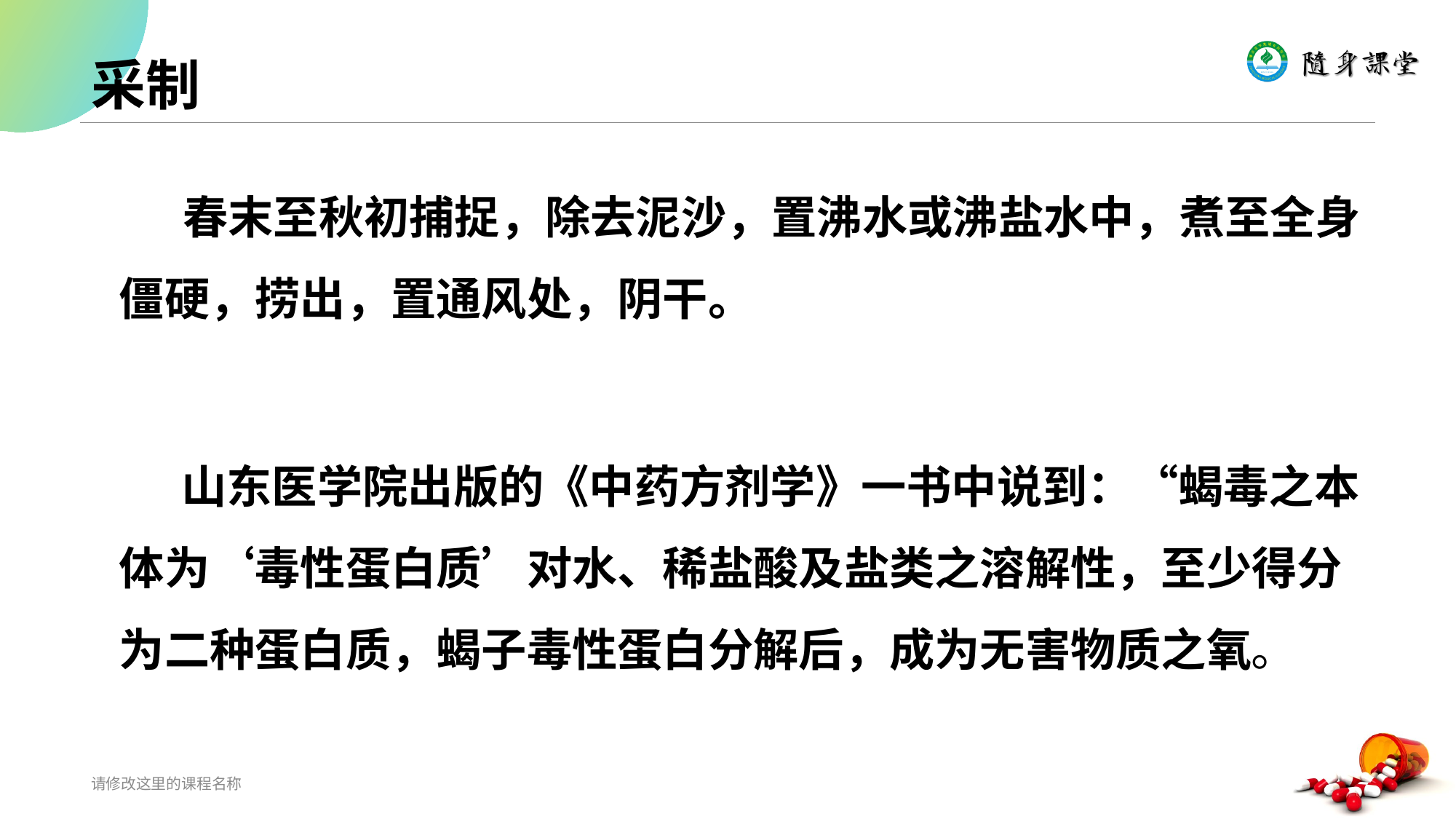

# 采制
        春末至秋初捕捉，除去泥沙，置沸水或沸盐水中，煮至全身僵硬，捞出，置通风处，阴干。

        山东医学院出版的《中药方剂学》一书中说到：“蝎毒之本体为‘毒性蛋白质’对水、稀盐酸及盐类之溶解性，至少得分为二种蛋白质，蝎子毒性蛋白分解后，成为无害物质之氧。

请修改这里的课程名称
8